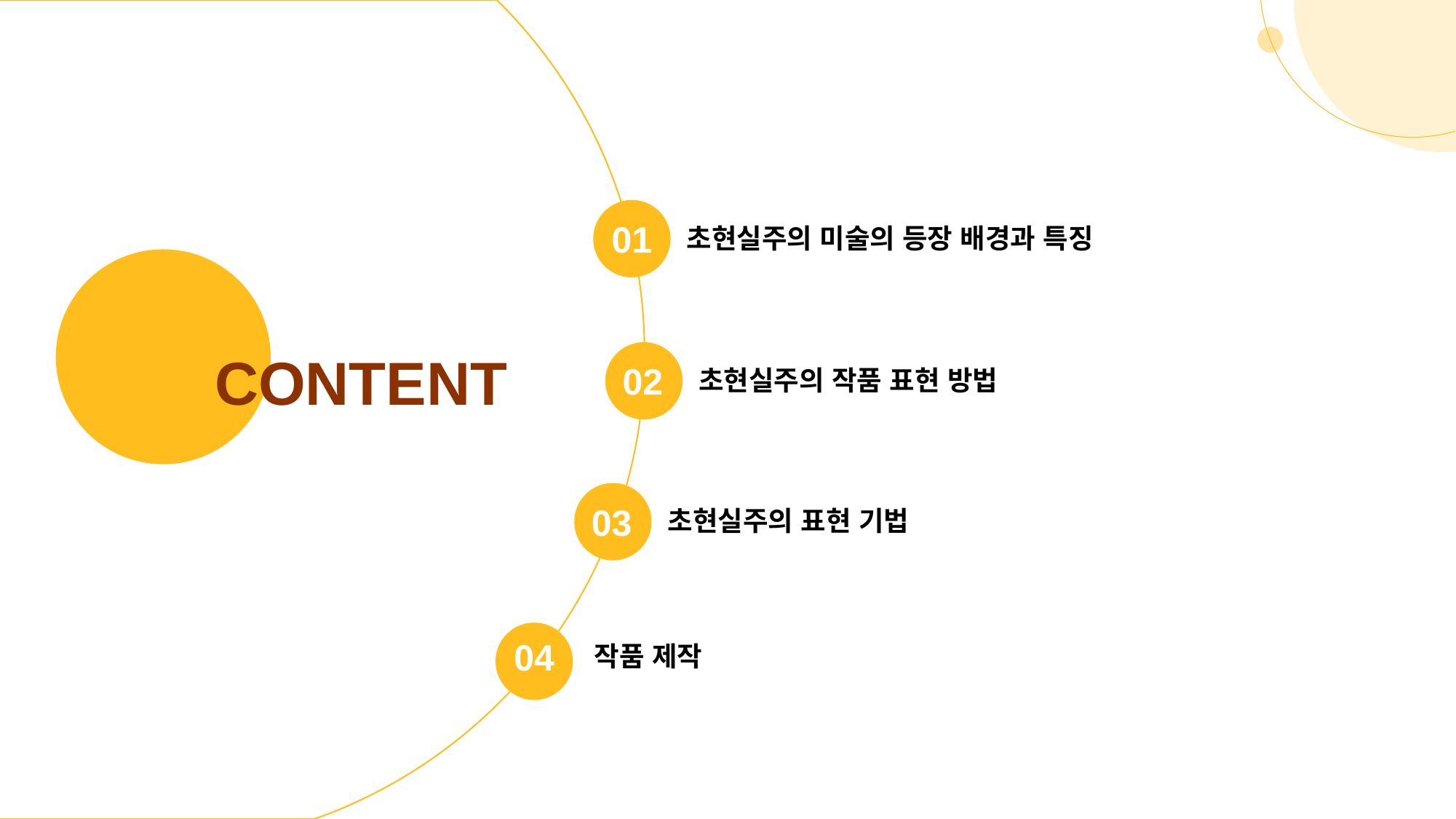

01
초현실주의 미술의 등장 배경과 특징
CONTENT
02
초현실주의 작품 표현 방법
03
초현실주의 표현 기법
04
작품 제작